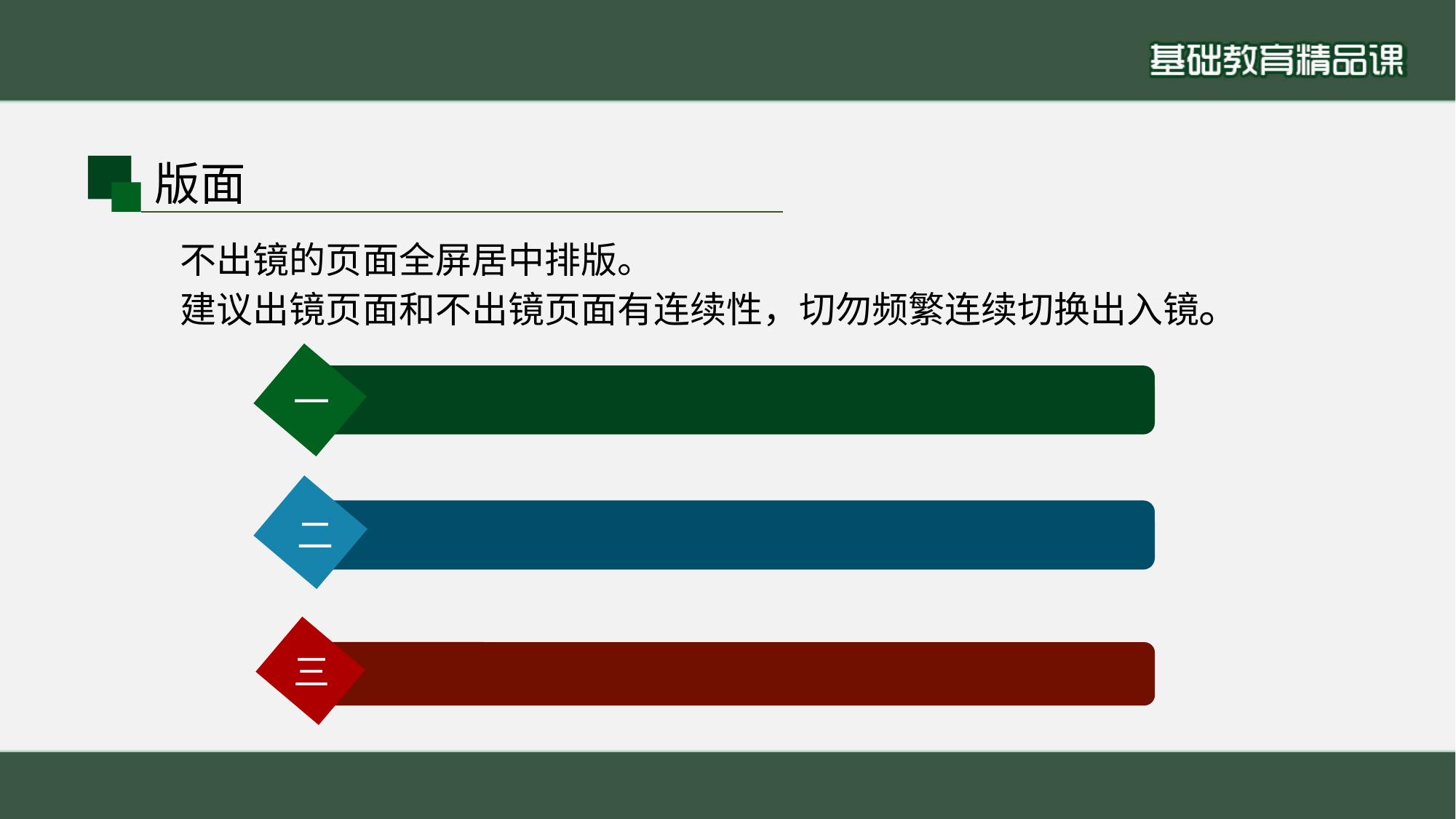

版面
不出镜的页面全屏居中排版。
建议出镜页面和不出镜页面有连续性，切勿频繁连续切换出入镜。

一

  二

三